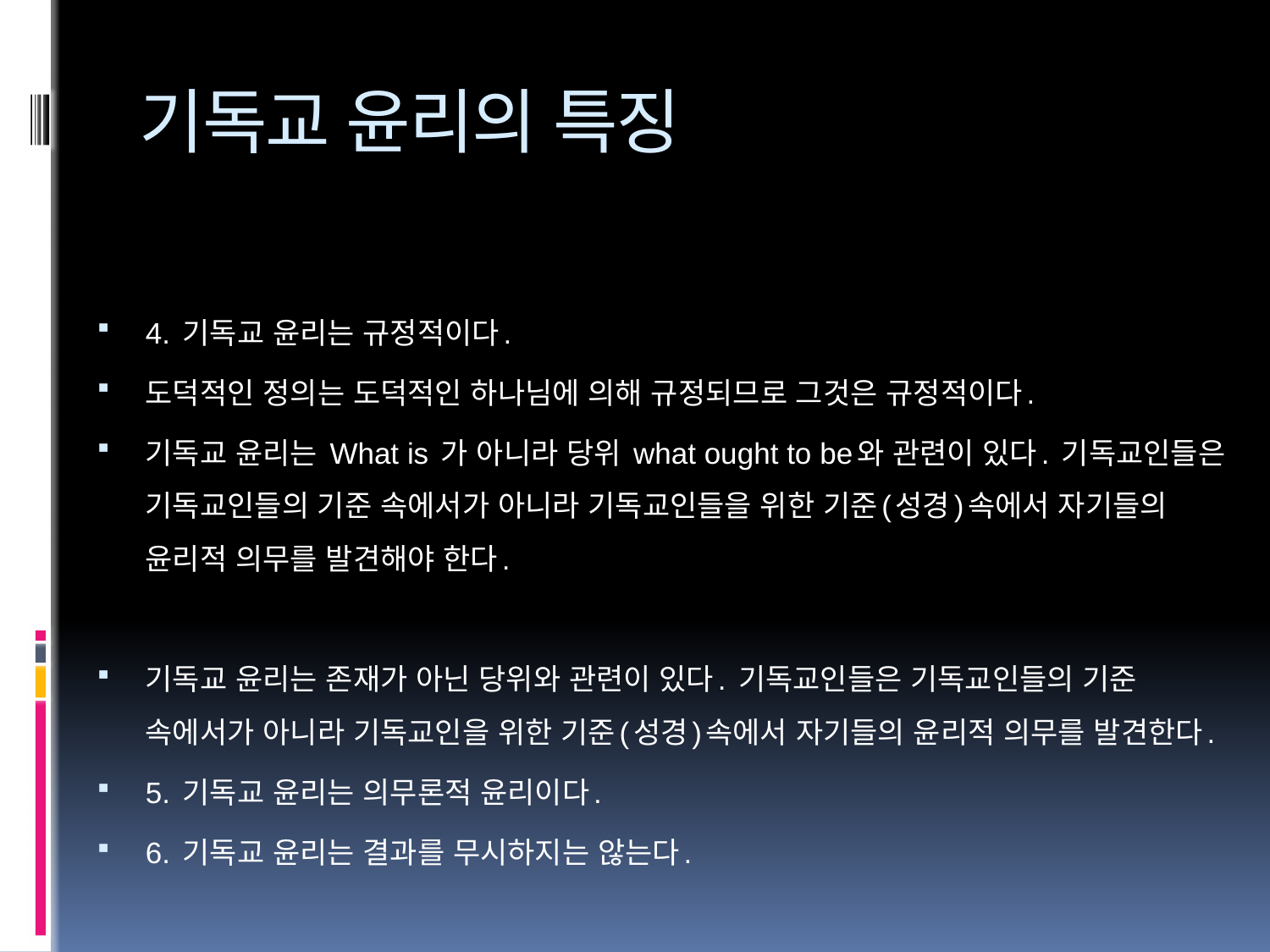

# 기독교 윤리의 특징

4. 기독교 윤리는 규정적이다.
도덕적인 정의는 도덕적인 하나님에 의해 규정되므로 그것은 규정적이다.
기독교 윤리는 What is 가 아니라 당위 what ought to be와 관련이 있다. 기독교인들은 기독교인들의 기준 속에서가 아니라 기독교인들을 위한 기준(성경)속에서 자기들의 윤리적 의무를 발견해야 한다.

기독교 윤리는 존재가 아닌 당위와 관련이 있다. 기독교인들은 기독교인들의 기준 속에서가 아니라 기독교인을 위한 기준(성경)속에서 자기들의 윤리적 의무를 발견한다.
5. 기독교 윤리는 의무론적 윤리이다.
6. 기독교 윤리는 결과를 무시하지는 않는다.